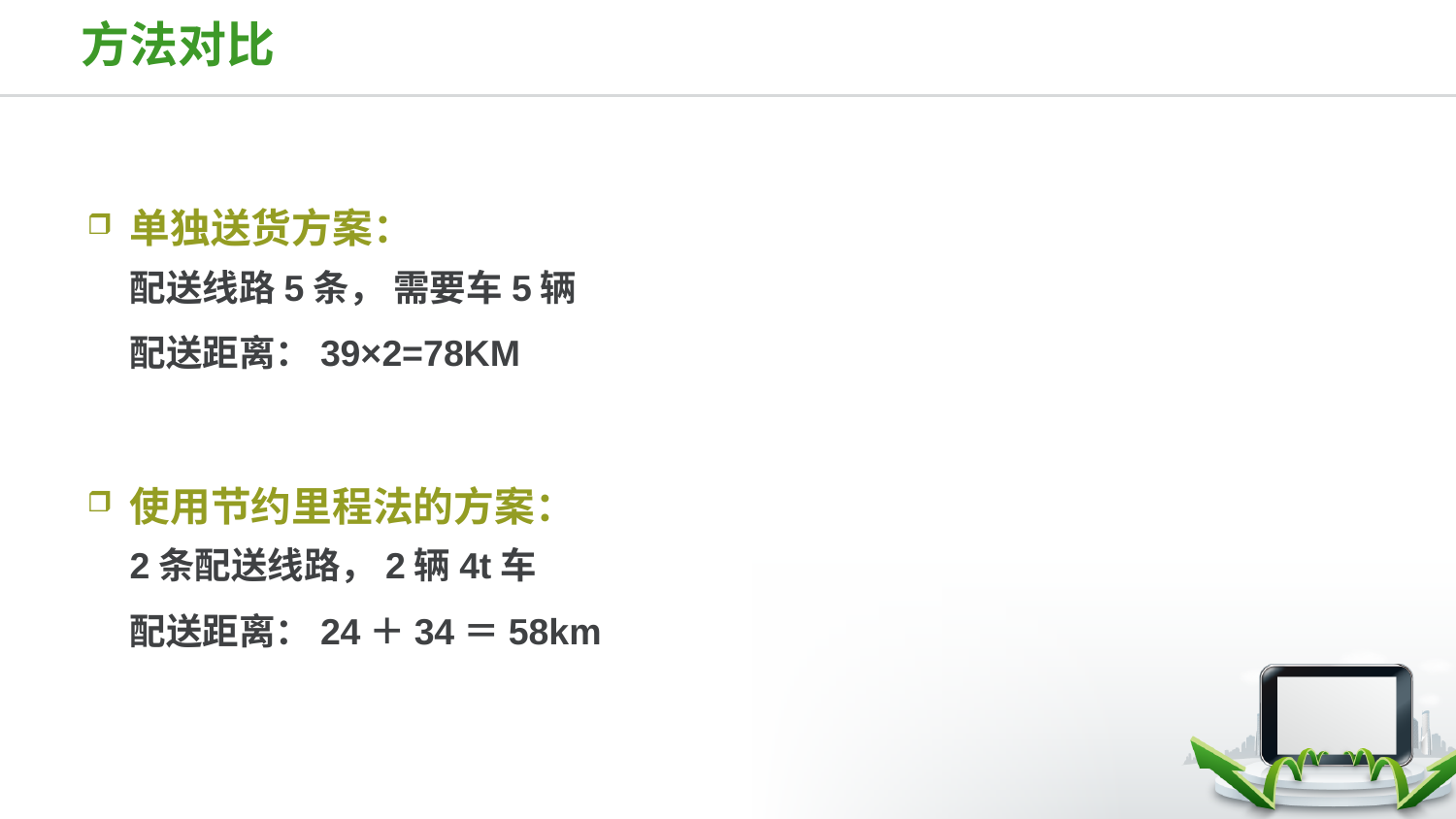

方法对比
单独送货方案：
配送线路5条， 需要车5辆
配送距离：39×2=78KM

使用节约里程法的方案：
2条配送线路，2辆4t车
配送距离：24＋34＝58km